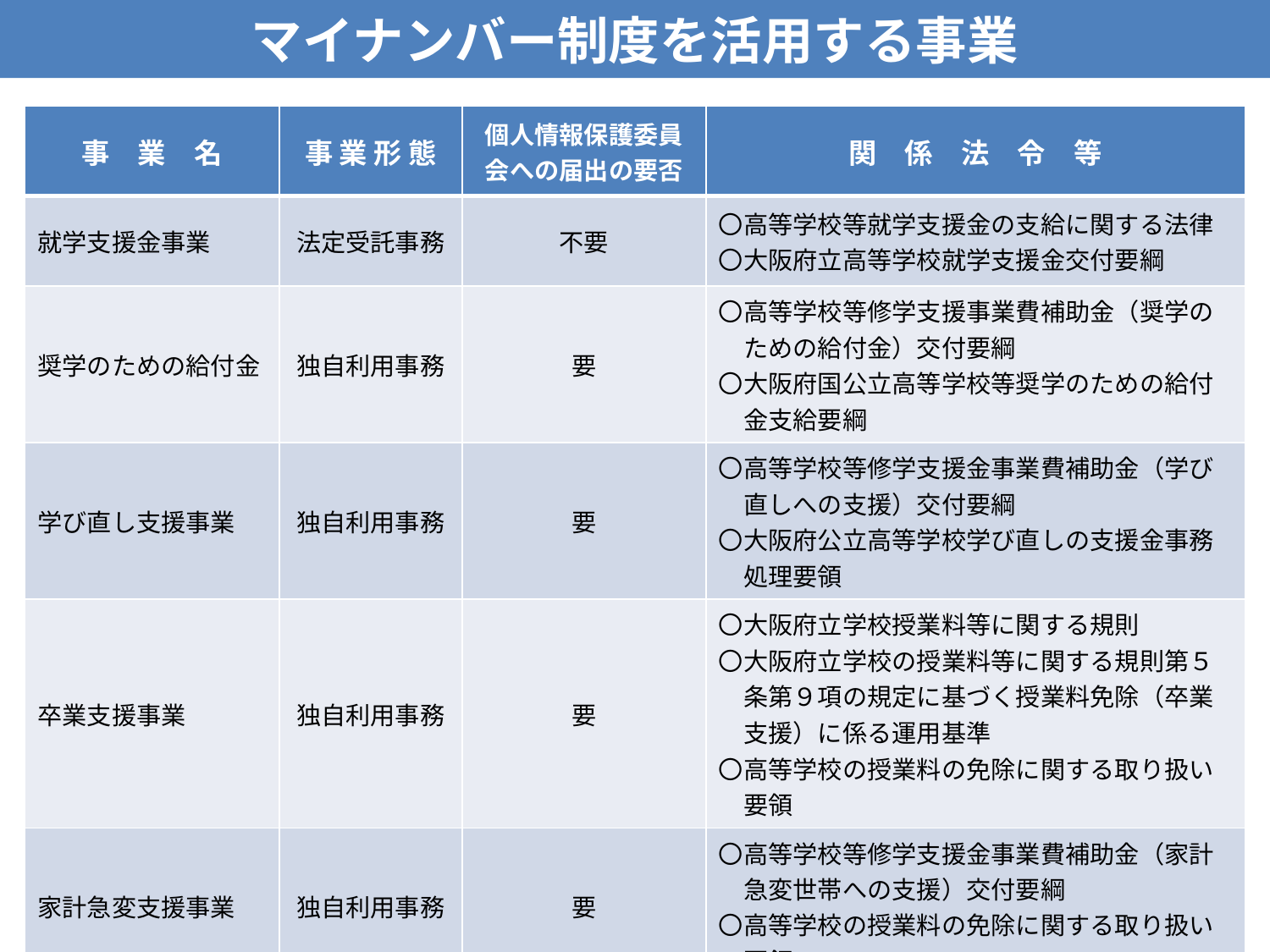

# マイナンバー制度を活用する事業
| 事　業　名 | 事 業 形 態 | 個人情報保護委員会への届出の要否 | 関　係　法　令　等 |
| --- | --- | --- | --- |
| 就学支援金事業 | 法定受託事務 | 不要 | 〇高等学校等就学支援金の支給に関する法律 〇大阪府立高等学校就学支援金交付要綱 |
| 奨学のための給付金 | 独自利用事務 | 要 | 〇高等学校等修学支援事業費補助金（奨学の 　ための給付金）交付要綱 〇大阪府国公立高等学校等奨学のための給付 　金支給要綱 |
| 学び直し支援事業 | 独自利用事務 | 要 | 〇高等学校等修学支援金事業費補助金（学び 　直しへの支援）交付要綱 〇大阪府公立高等学校学び直しの支援金事務 　処理要領 |
| 卒業支援事業 | 独自利用事務 | 要 | 〇大阪府立学校授業料等に関する規則 〇大阪府立学校の授業料等に関する規則第５ 　条第９項の規定に基づく授業料免除（卒業 　支援）に係る運用基準 〇高等学校の授業料の免除に関する取り扱い 　要領 |
| 家計急変支援事業 | 独自利用事務 | 要 | 〇高等学校等修学支援金事業費補助金（家計 　急変世帯への支援）交付要綱 〇高等学校の授業料の免除に関する取り扱い 　要領 |